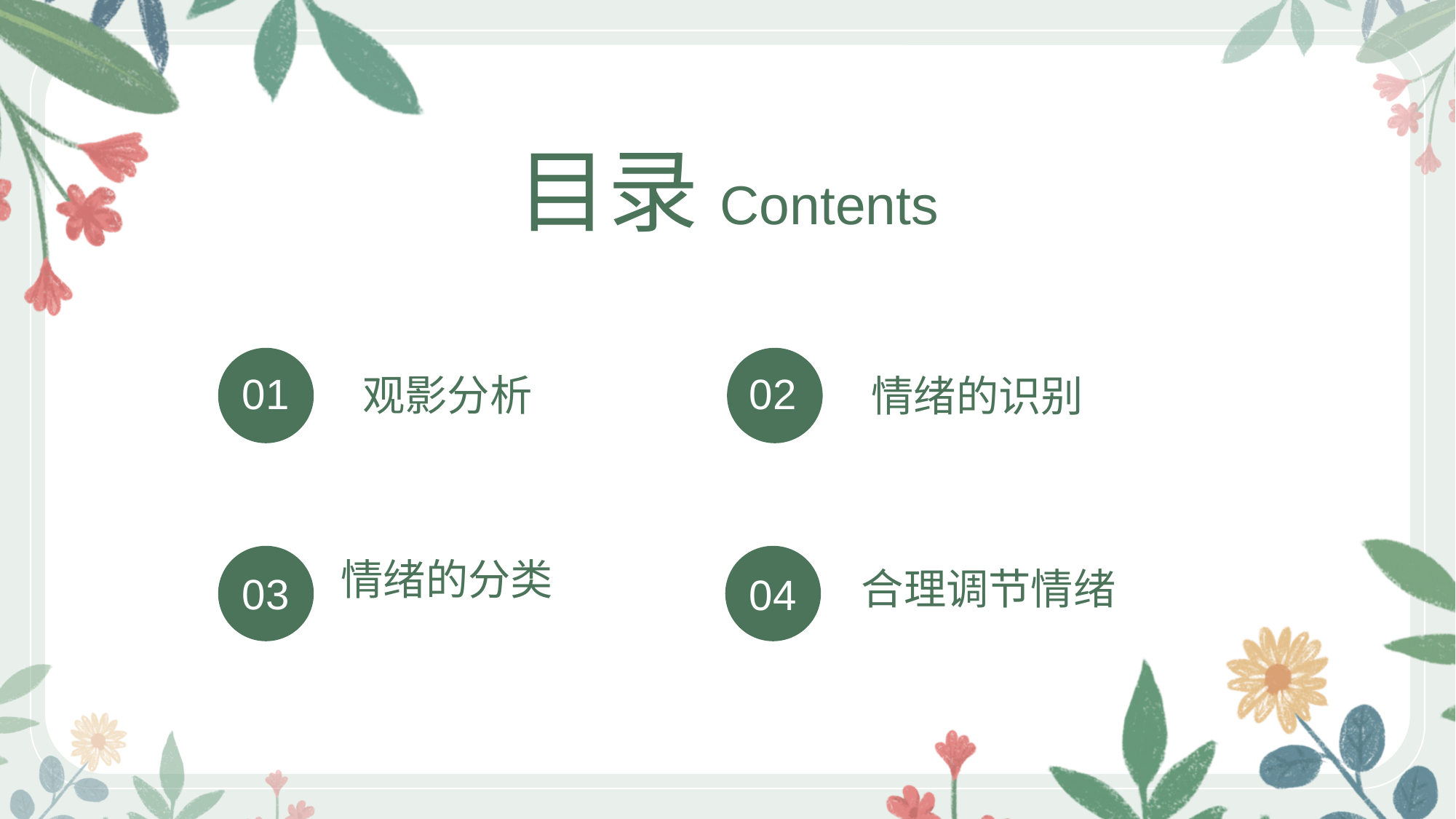

目录Contents

01
02
观影分析
情绪的识别

情绪的分类
合理调节情绪
03
04